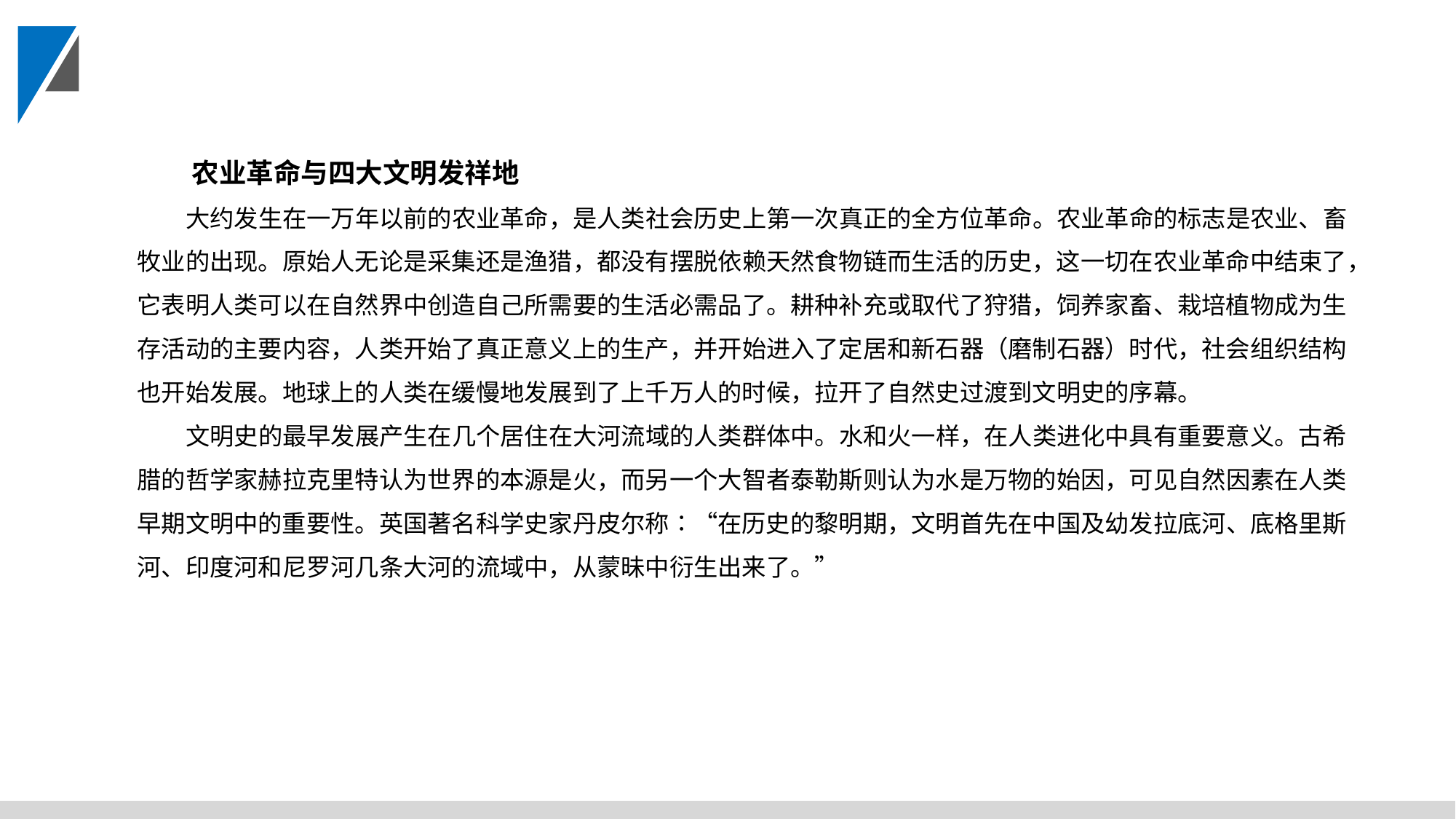

农业革命与四大文明发祥地
大约发生在一万年以前的农业革命，是人类社会历史上第一次真正的全方位革命。农业革命的标志是农业、畜牧业的出现。原始人无论是采集还是渔猎，都没有摆脱依赖天然食物链而生活的历史，这一切在农业革命中结束了，它表明人类可以在自然界中创造自己所需要的生活必需品了。耕种补充或取代了狩猎，饲养家畜、栽培植物成为生存活动的主要内容，人类开始了真正意义上的生产，并开始进入了定居和新石器（磨制石器）时代，社会组织结构也开始发展。地球上的人类在缓慢地发展到了上千万人的时候，拉开了自然史过渡到文明史的序幕。
文明史的最早发展产生在几个居住在大河流域的人类群体中。水和火一样，在人类进化中具有重要意义。古希腊的哲学家赫拉克里特认为世界的本源是火，而另一个大智者泰勒斯则认为水是万物的始因，可见自然因素在人类早期文明中的重要性。英国著名科学史家丹皮尔称∶“在历史的黎明期，文明首先在中国及幼发拉底河、底格里斯河、印度河和尼罗河几条大河的流域中，从蒙昧中衍生出来了。”